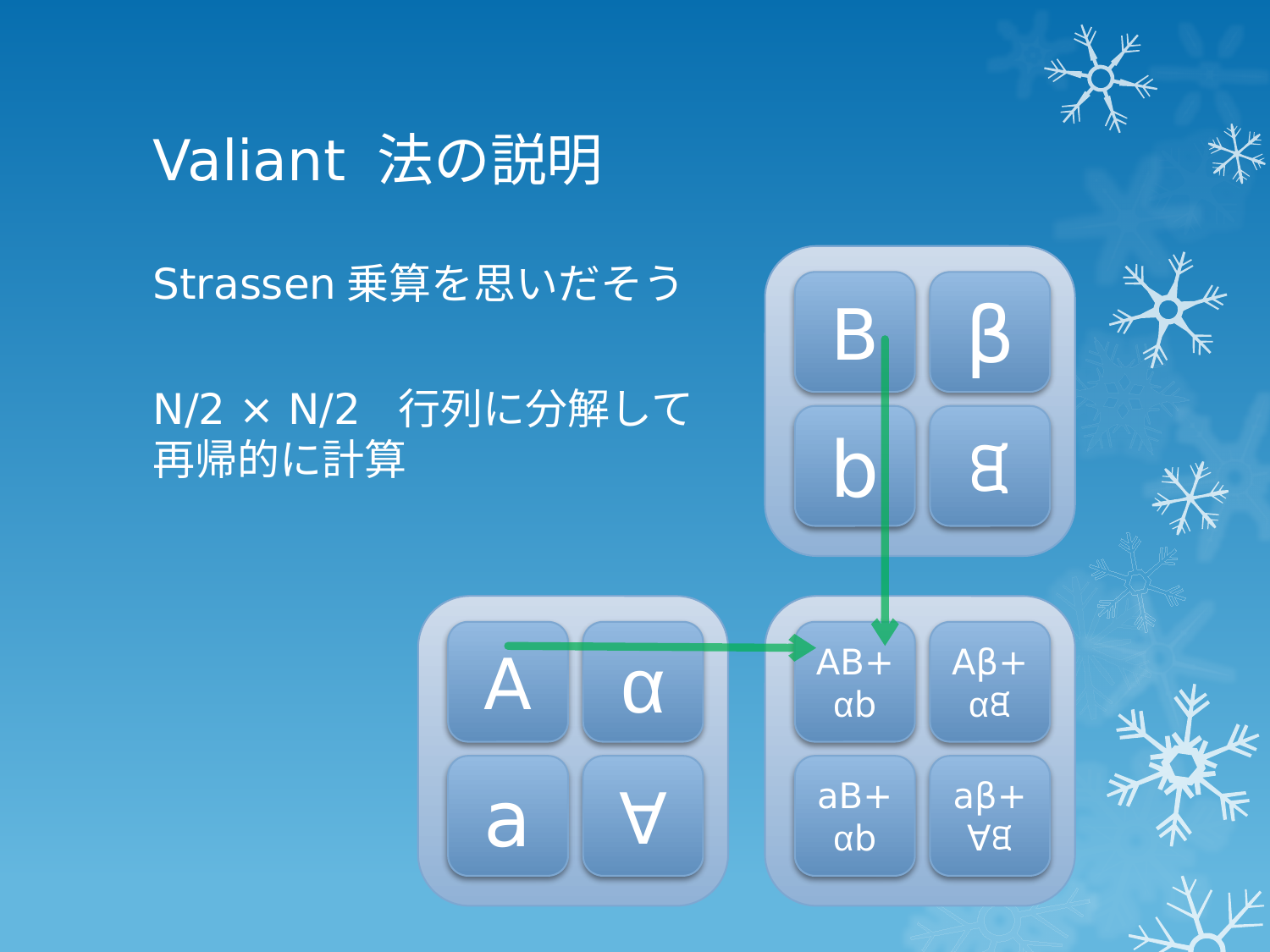

# Valiant 法の説明

Strassen乗算を思いだそう

N/2 × N/2  行列に分解して
再帰的に計算
B
β
b
ᙙ

A
α
AB+αb
Aβ+αᙙ
a
∀
aB+αb
aβ+∀ᙙ